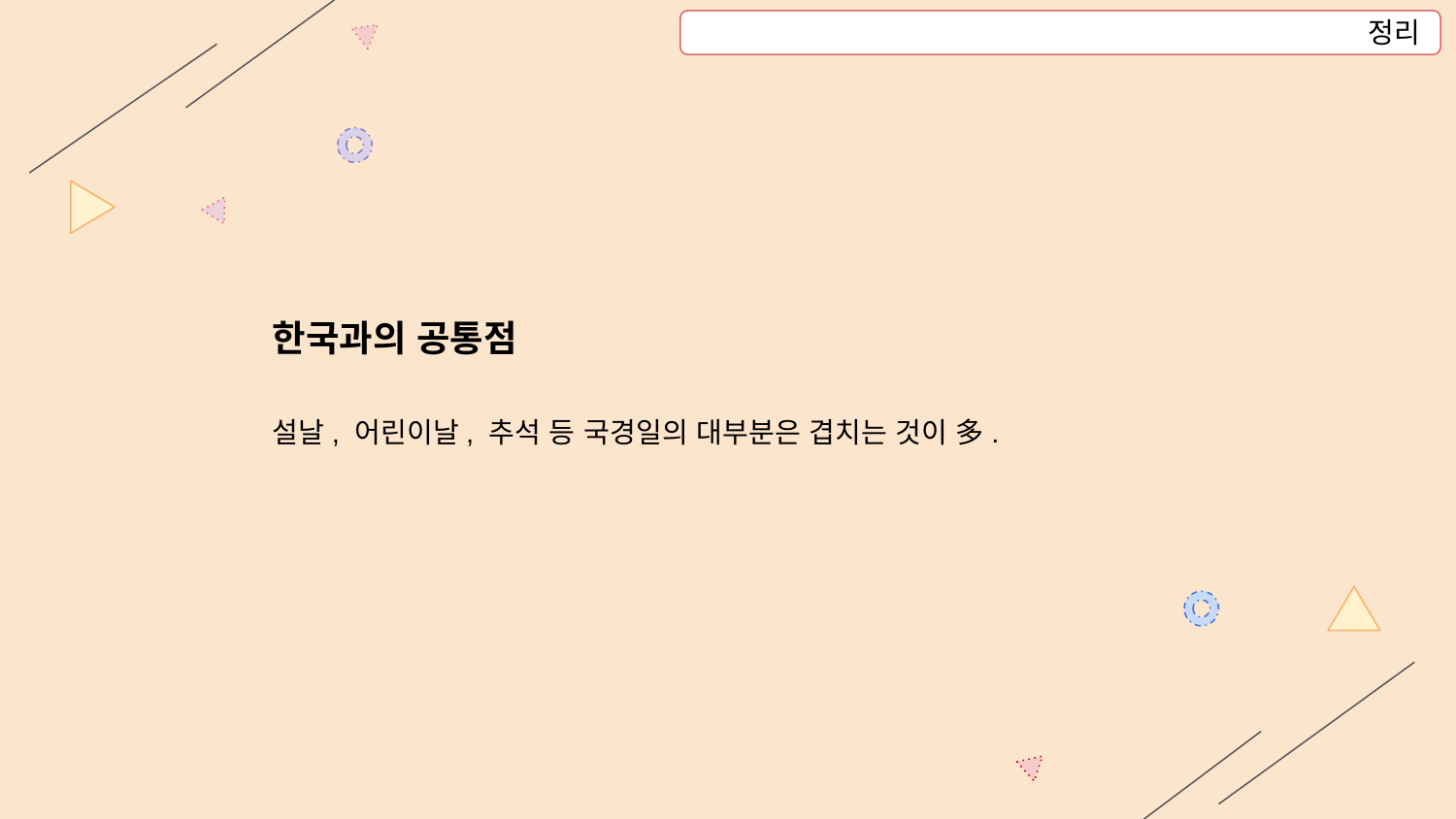

정리

한국과의 공통점

설날, 어린이날, 추석 등 국경일의 대부분은 겹치는 것이 多.